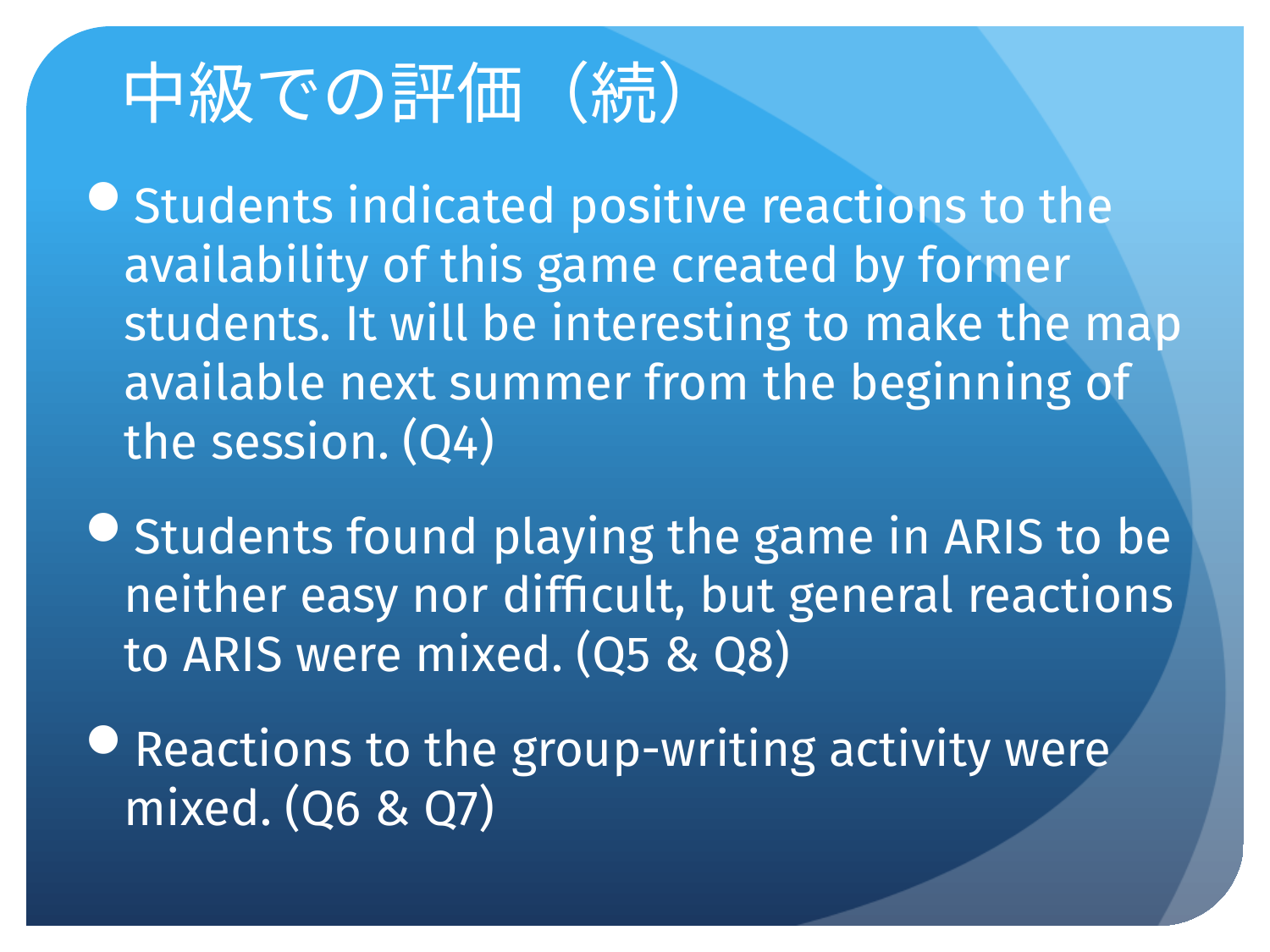

# 中級での評価（続）
Students indicated positive reactions to the availability of this game created by former students. It will be interesting to make the map available next summer from the beginning of the session. (Q4)
Students found playing the game in ARIS to be neither easy nor difficult, but general reactions to ARIS were mixed. (Q5 & Q8)
Reactions to the group-writing activity were mixed. (Q6 & Q7)